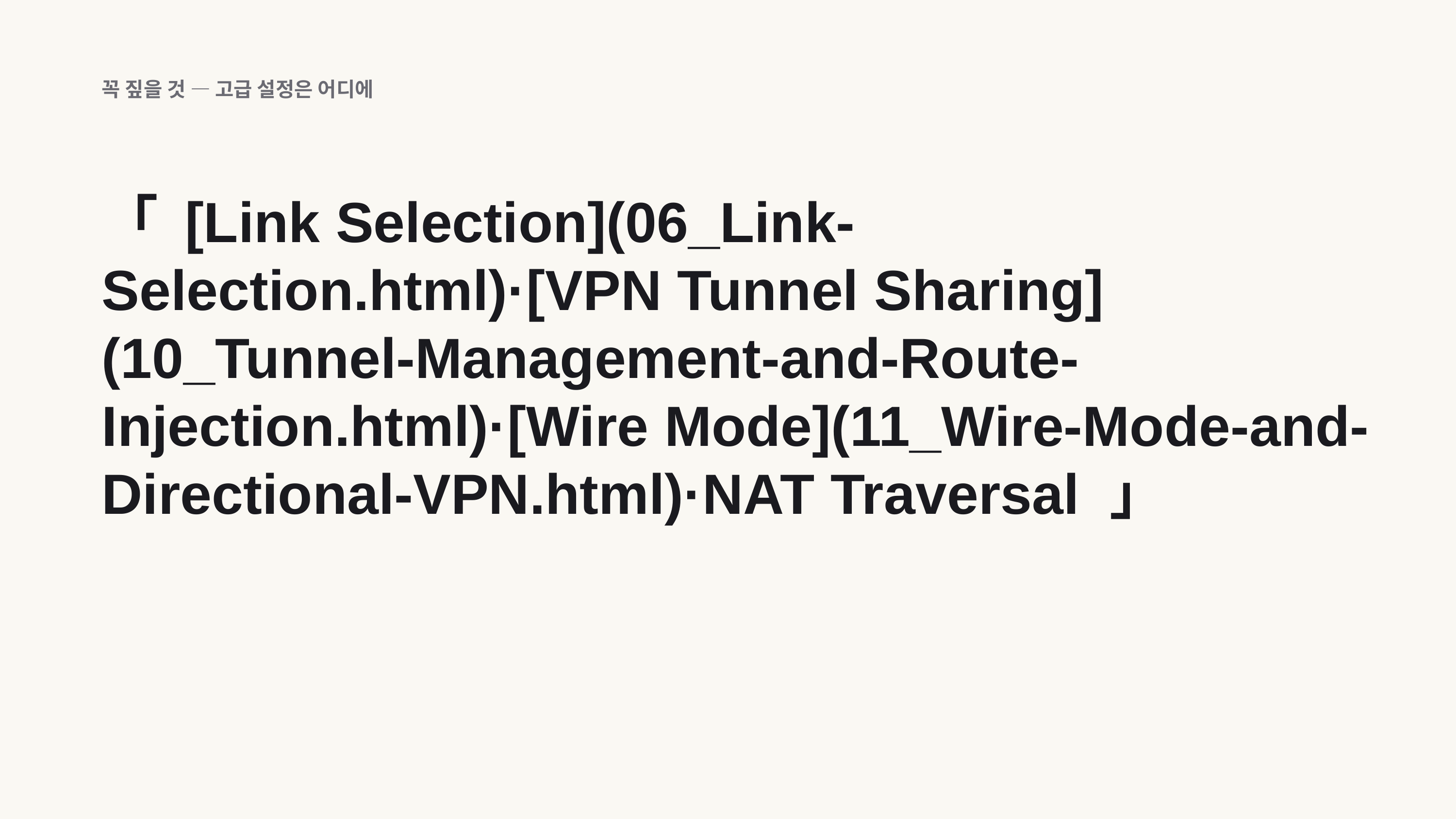

꼭 짚을 것 — 고급 설정은 어디에
「 [Link Selection](06_Link-Selection.html)·[VPN Tunnel Sharing](10_Tunnel-Management-and-Route-Injection.html)·[Wire Mode](11_Wire-Mode-and-Directional-VPN.html)·NAT Traversal 」